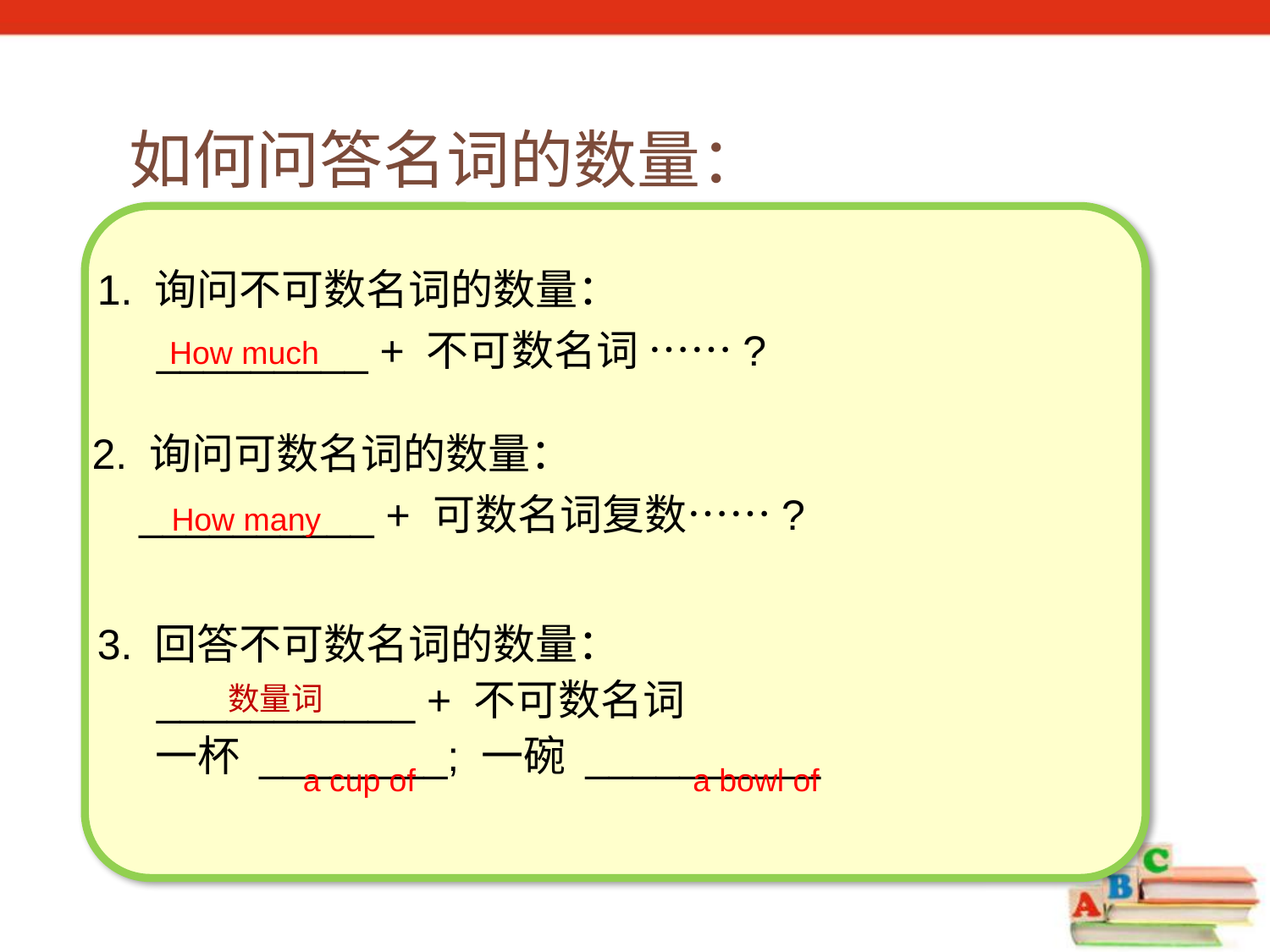

如何问答名词的数量：

1. 询问不可数名词的数量：
     _________ + 不可数名词 ……?
How much
2. 询问可数名词的数量：
    __________ + 可数名词复数……?
How many
3. 回答不可数名词的数量：
     ___________ + 不可数名词
     一杯 ________; 一碗 __________
数量词
a cup of
a bowl of